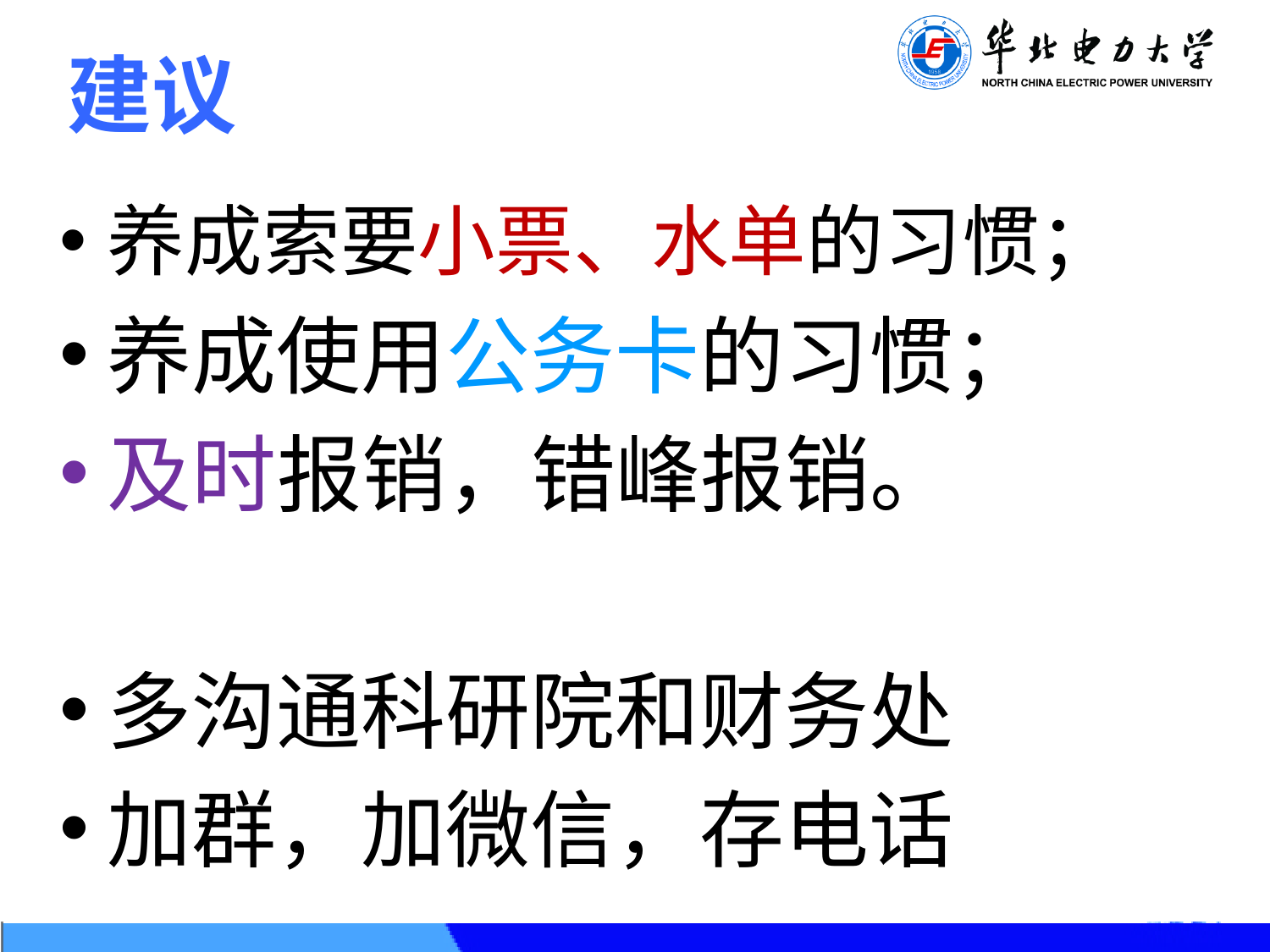

建议
养成索要小票、水单的习惯；
养成使用公务卡的习惯；
及时报销，错峰报销。

多沟通科研院和财务处
加群，加微信，存电话